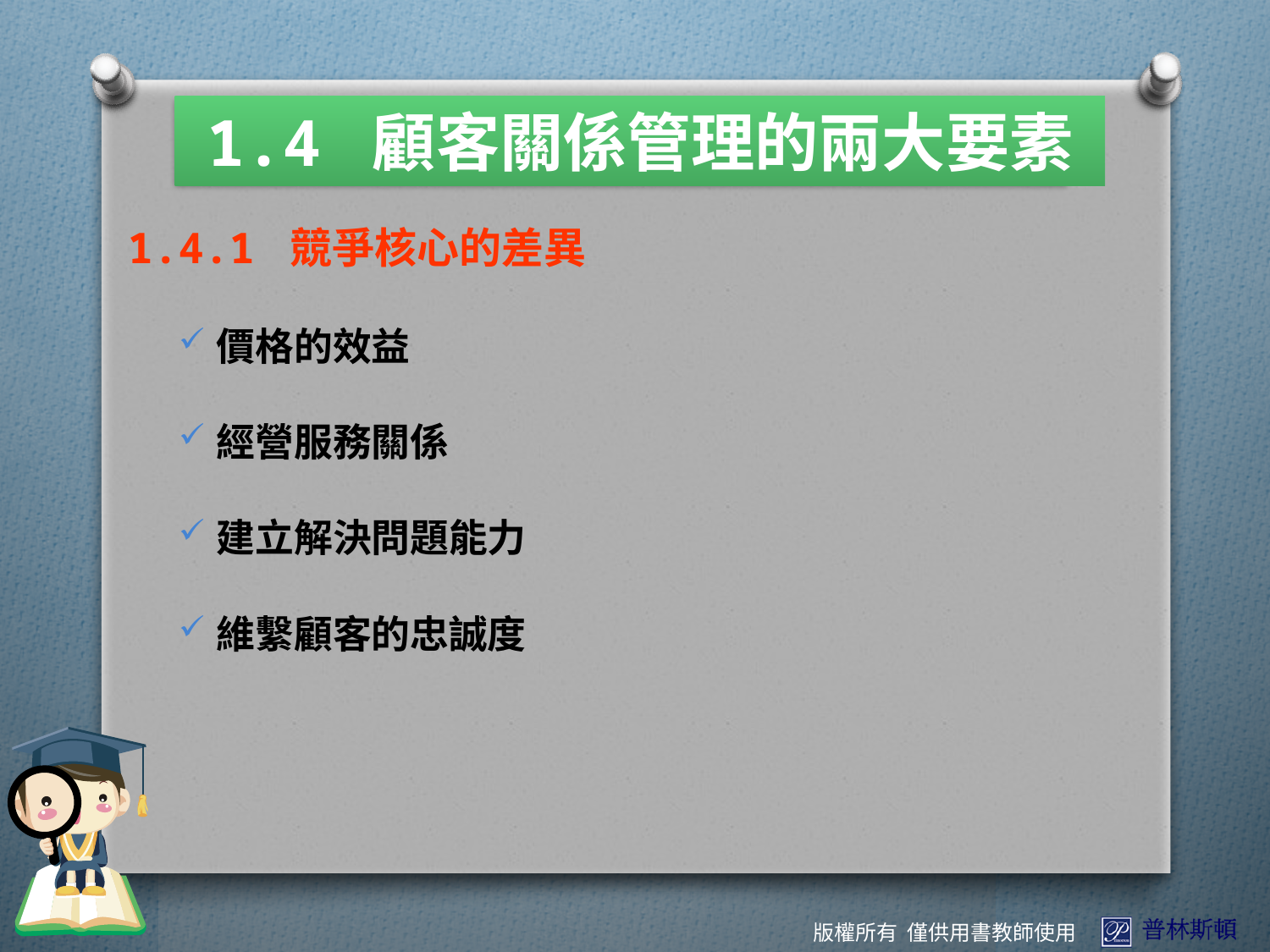

1.4 顧客關係管理的兩大要素
1.4.1 競爭核心的差異
價格的效益
經營服務關係
建立解決問題能力
維繫顧客的忠誠度